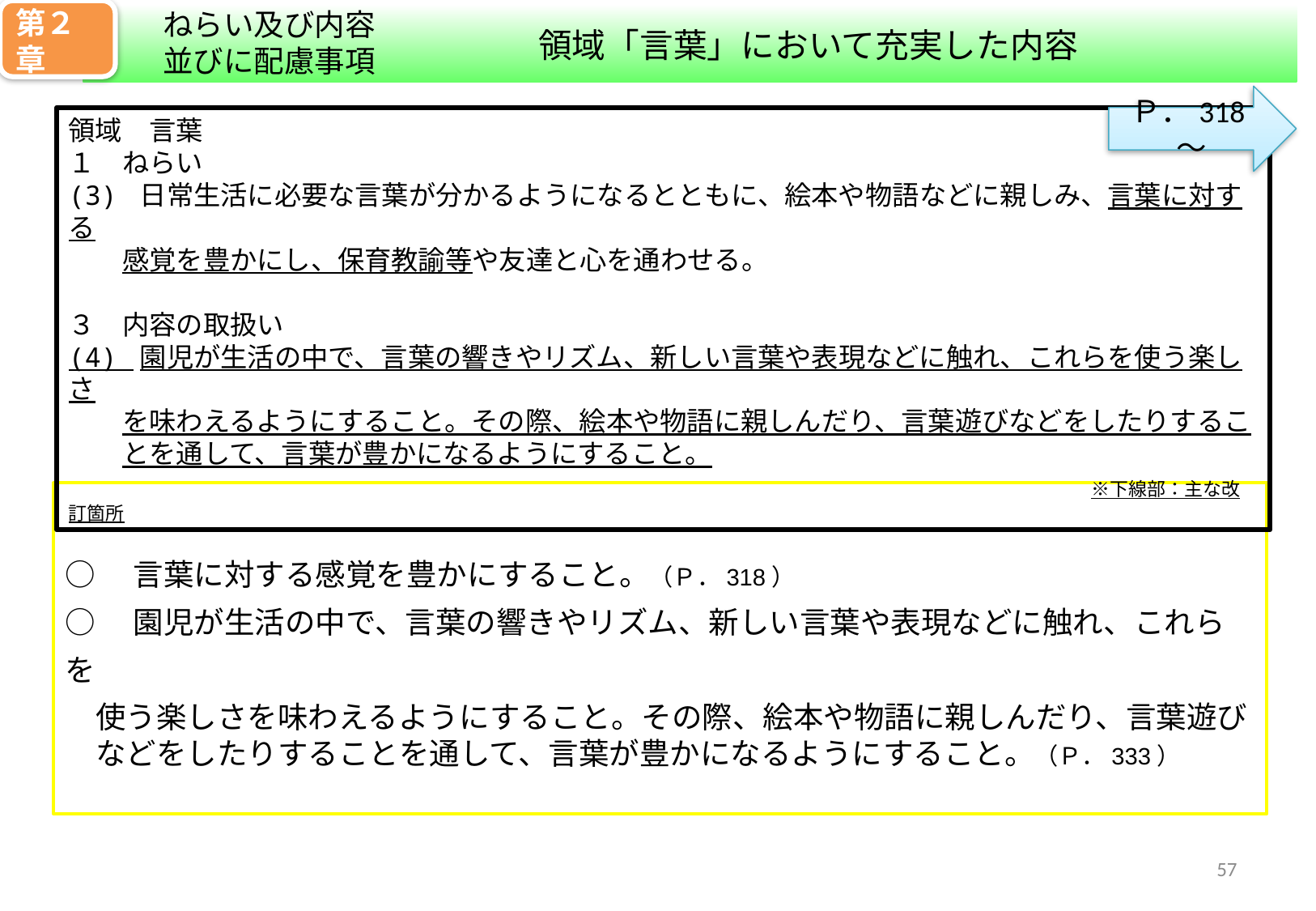

ねらい及び内容並びに配慮事項
第２章
　　　　　　　領域「言葉」において充実した内容
Ｐ．318～
領域　言葉
１　ねらい
(3) 日常生活に必要な言葉が分かるようになるとともに、絵本や物語などに親しみ、言葉に対する
　　感覚を豊かにし、保育教諭等や友達と心を通わせる。

３　内容の取扱い
(4) 園児が生活の中で、言葉の響きやリズム、新しい言葉や表現などに触れ、これらを使う楽しさ
　　を味わえるようにすること。その際、絵本や物語に親しんだり、言葉遊びなどをしたりするこ
　　とを通して、言葉が豊かになるようにすること。
　　　　　　　　　　　　　　　　　　　　　　　　　　　　　　　　　　　　　　※下線部：主な改訂箇所
○　言葉に対する感覚を豊かにすること。（Ｐ．318）
○　園児が生活の中で、言葉の響きやリズム、新しい言葉や表現などに触れ、これらを
　使う楽しさを味わえるようにすること。その際、絵本や物語に親しんだり、言葉遊び
　などをしたりすることを通して、言葉が豊かになるようにすること。（Ｐ．333）
57